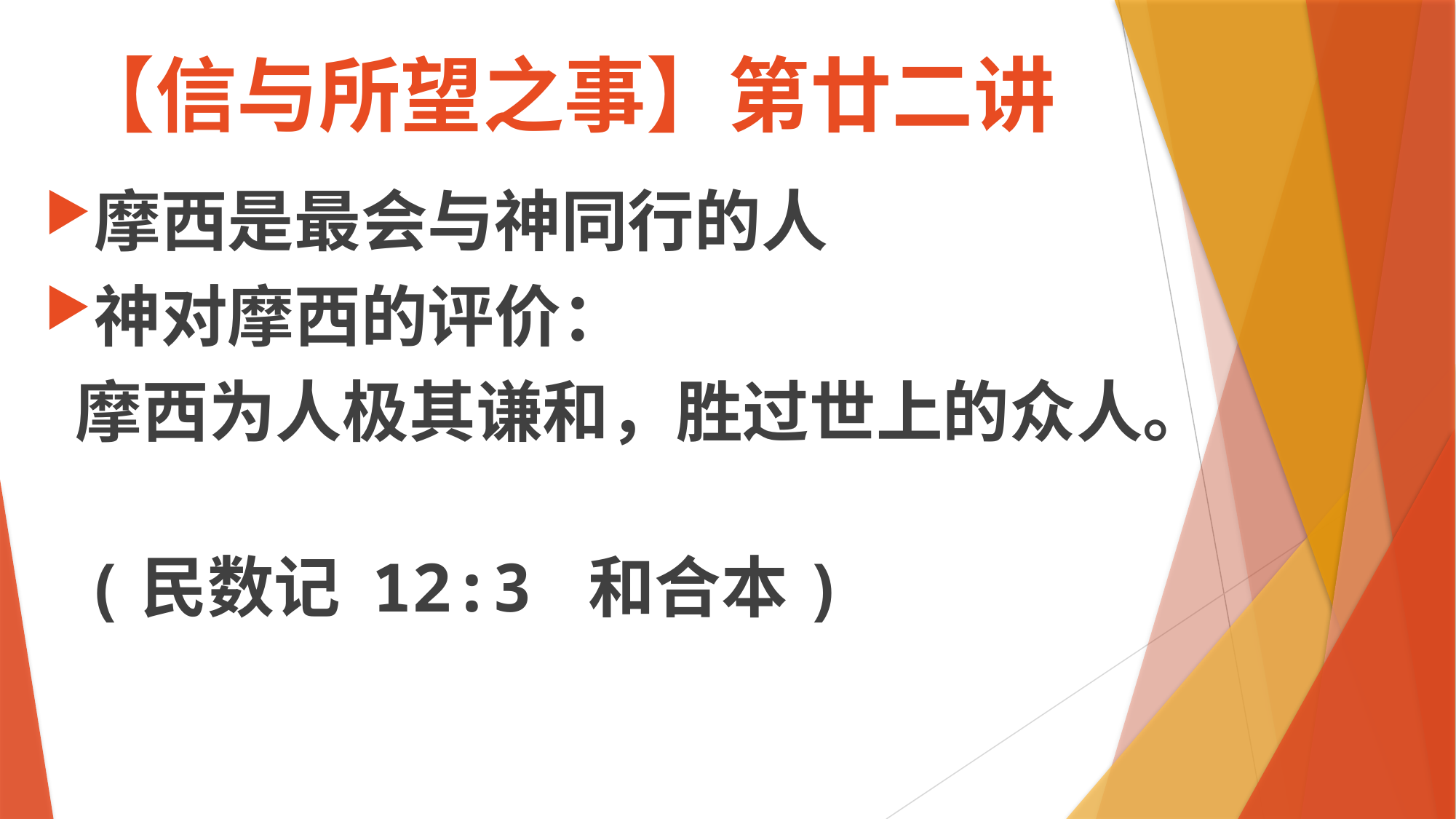

# 【信与所望之事】第廿二讲
摩西是最会与神同行的人
神对摩西的评价：
 摩西为人极其谦和，胜过世上的众人。
 (民数记 12:3 和合本)